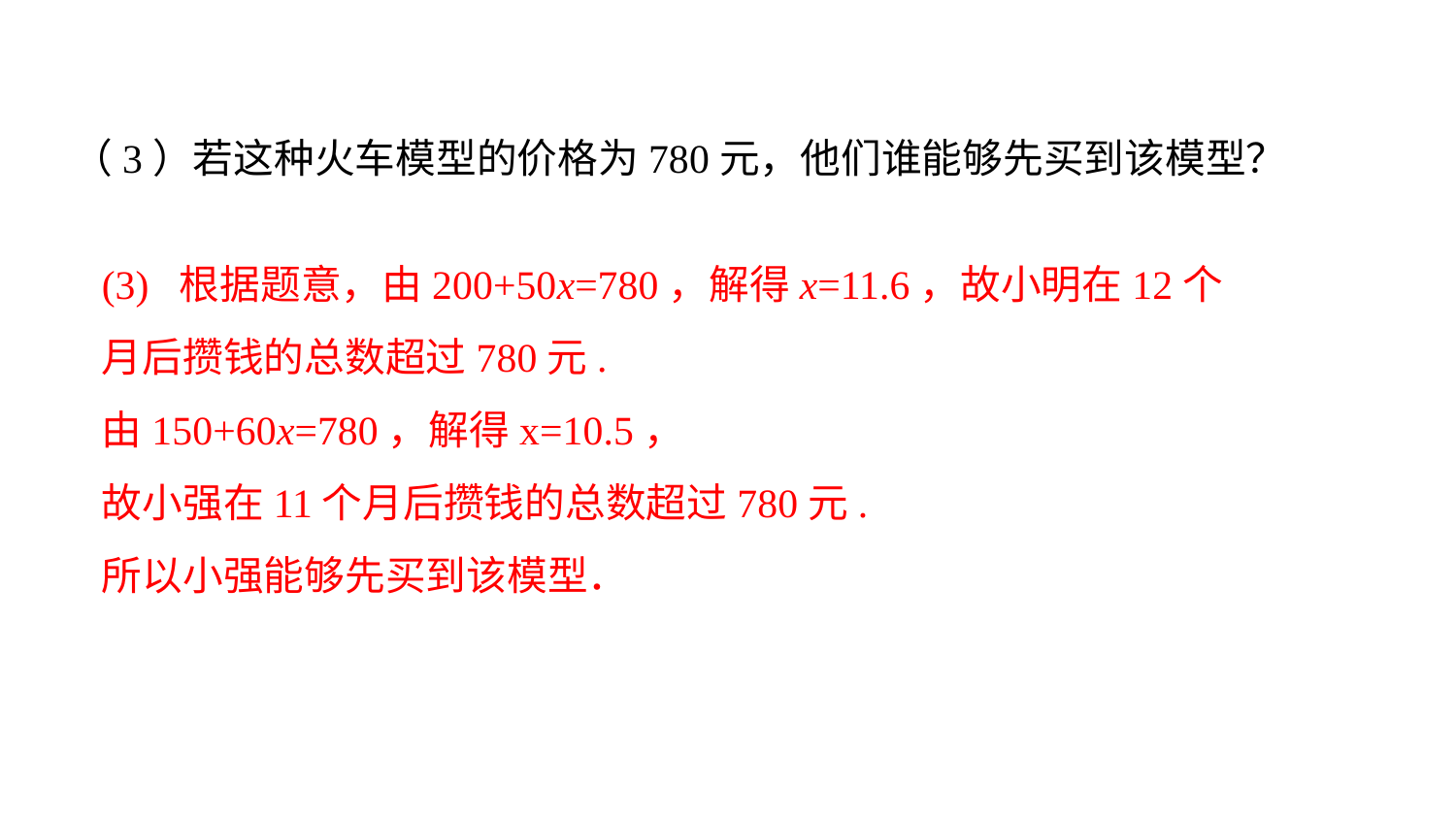

（3）若这种火车模型的价格为780元，他们谁能够先买到该模型？
(3)  根据题意，由200+50x=780，解得x=11.6，故小明在12个月后攒钱的总数超过780元.
由150+60x=780，解得x=10.5，
故小强在11个月后攒钱的总数超过780元.
所以小强能够先买到该模型．